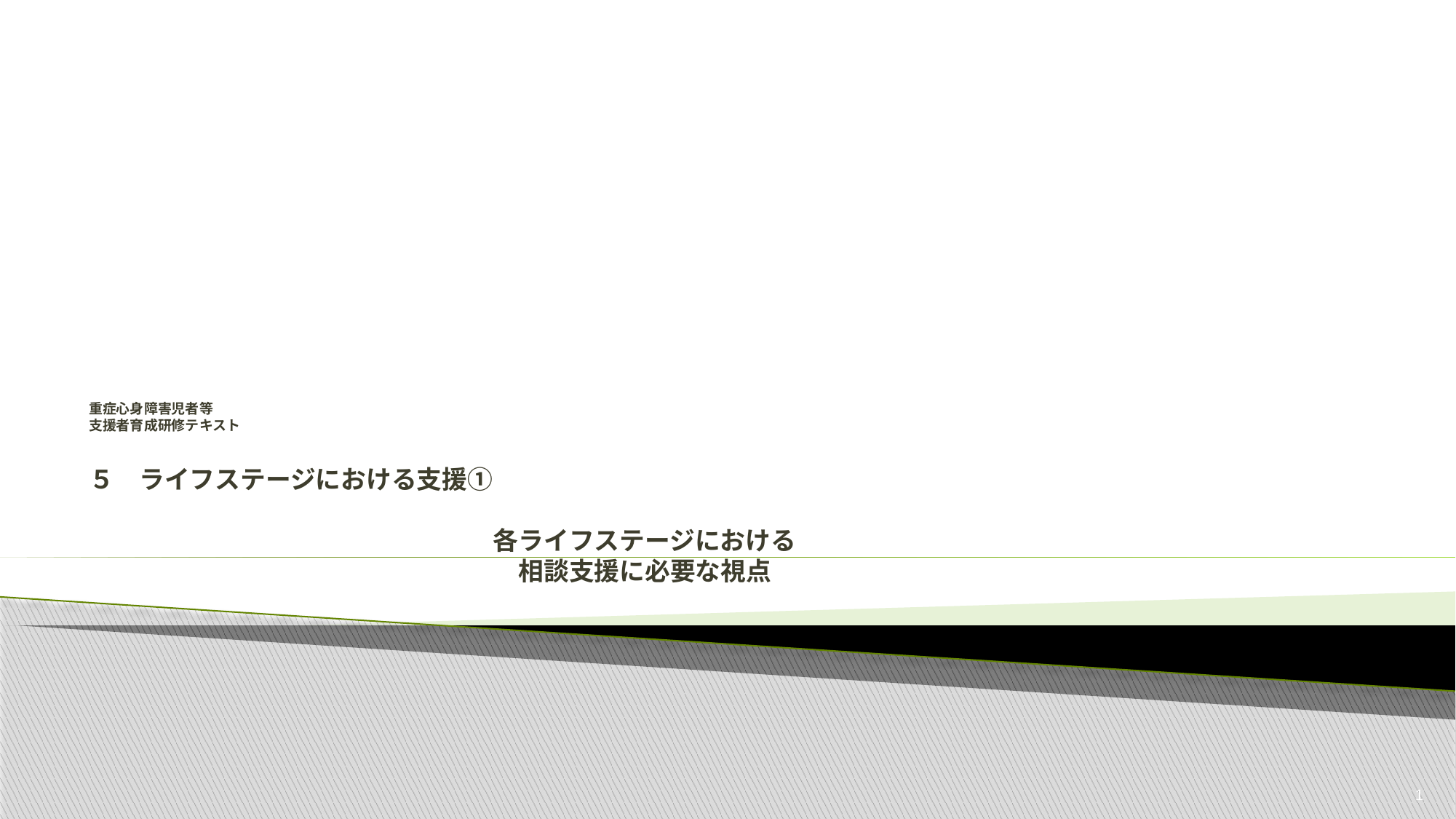

# 重症心身障害児者等 支援者育成研修テキスト ５　ライフステージにおける支援①　 　　　　　　　　　　　　　　　　　　　　　　　　　　　　　　　　　　　 　　　　　　　　　　　　　　　　各ライフステージにおける 　　　　　　　　　　　　　　　　　相談支援に必要な視点
1